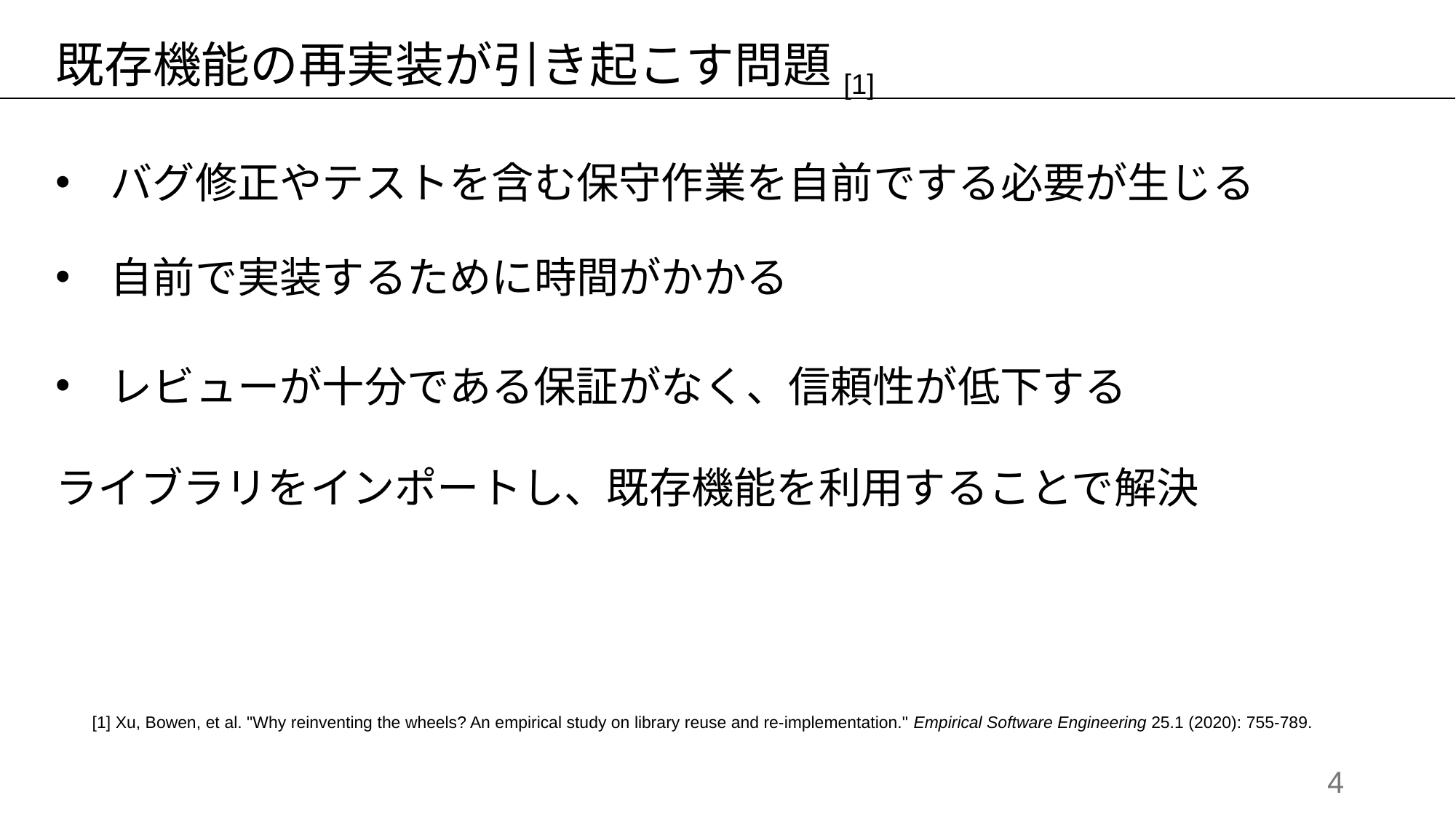

既存機能の再実装が引き起こす問題[1]
バグ修正やテストを含む保守作業を自前でする必要が生じる

自前で実装するために時間がかかる

レビューが十分である保証がなく、信頼性が低下する

ライブラリをインポートし、既存機能を利用することで解決
[1] Xu, Bowen, et al. "Why reinventing the wheels? An empirical study on library reuse and re-implementation." Empirical Software Engineering 25.1 (2020): 755-789.
4